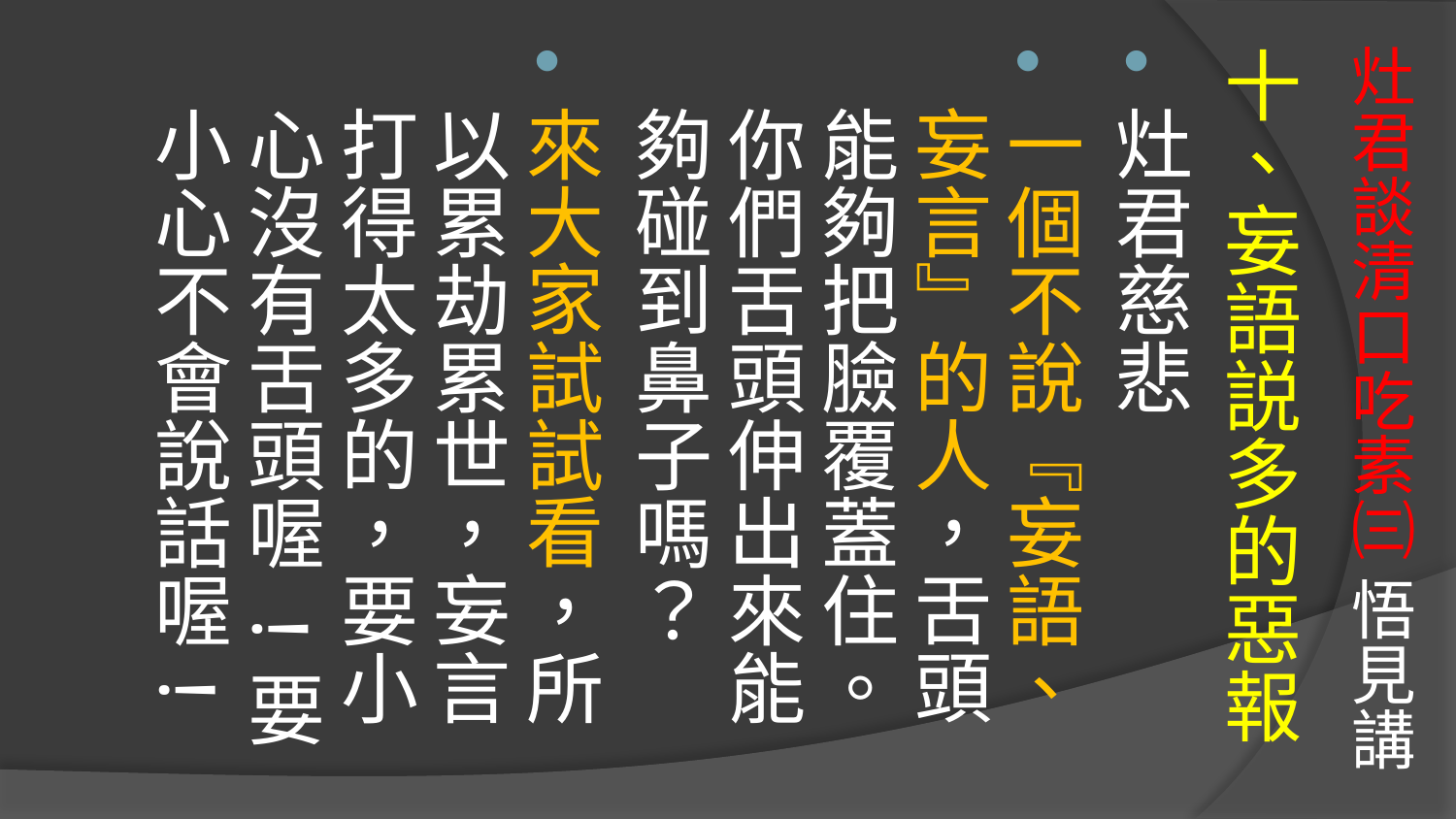

# 灶君談清口吃素㈢ 悟見講
十、妄語説多的惡報
灶君慈悲
一個不說『妄語、妄言』的人，舌頭能夠把臉覆蓋住。你們舌頭伸出來能夠碰到鼻子嗎？
來大家試試看，所以累劫累世，妄言打得太多的，要小心沒有舌頭喔 !要小心不會說話喔!